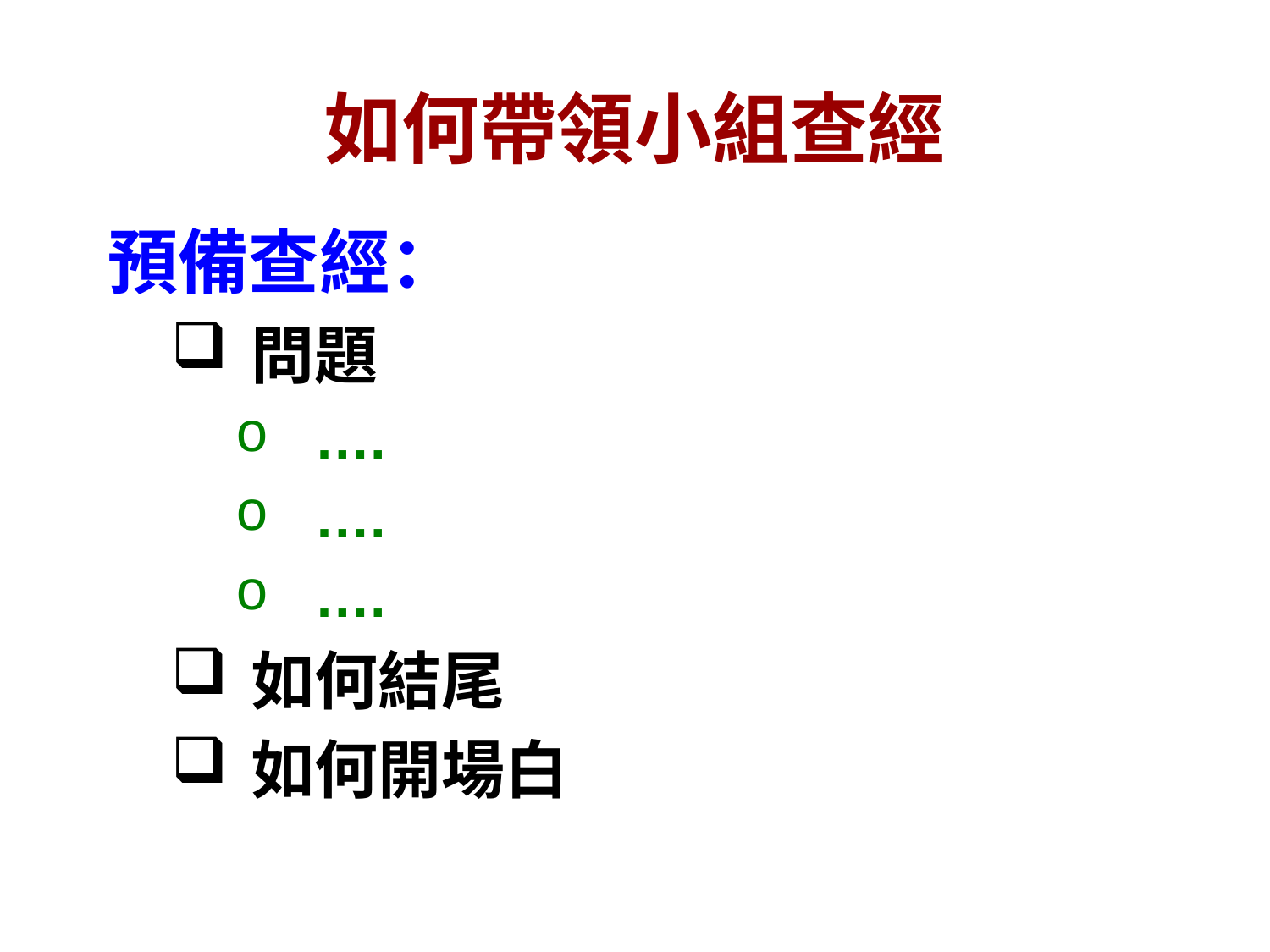

# 如何帶領小組查經
預備查經：
問題
….
….
….
如何結尾
如何開場白